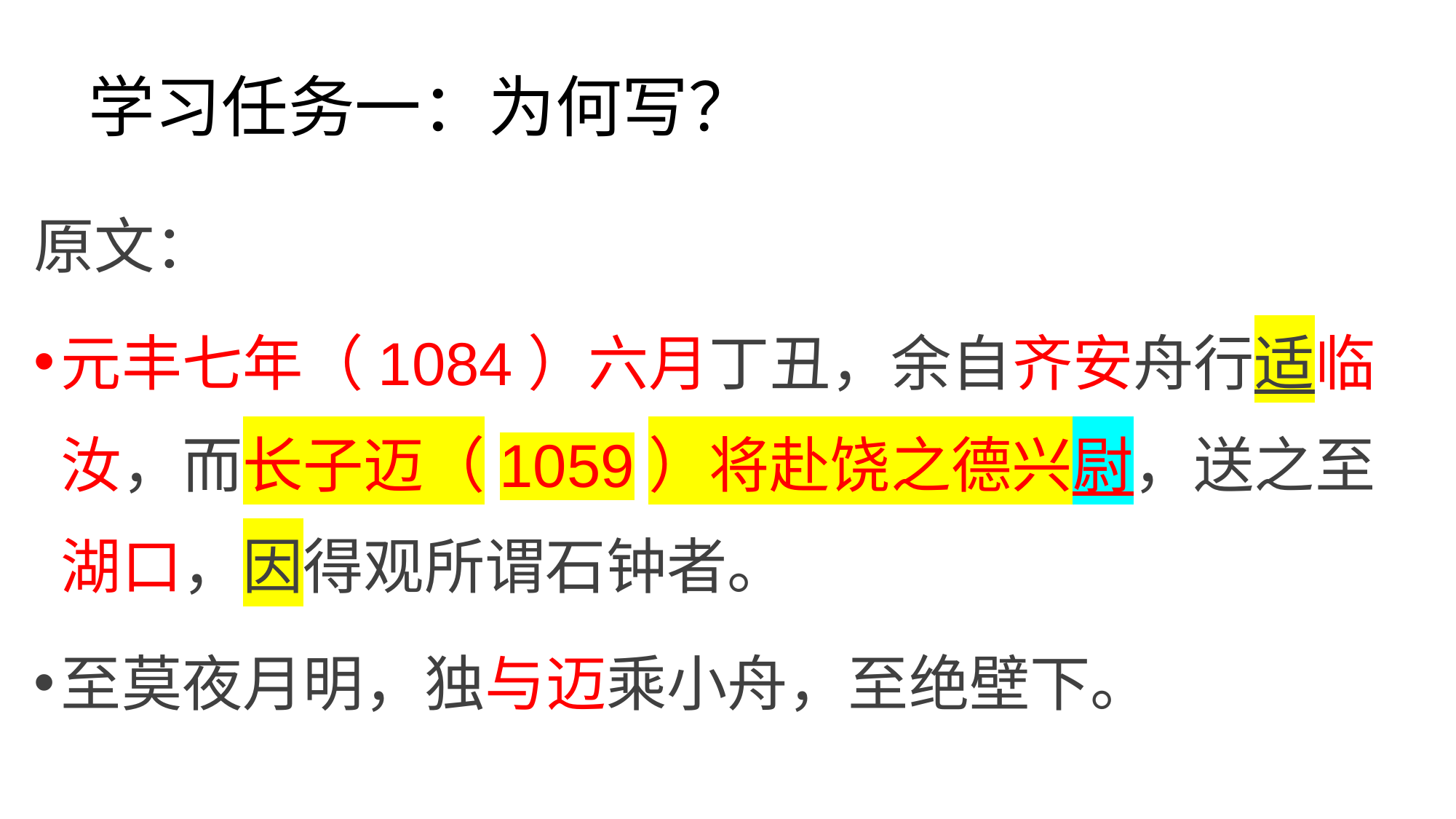

# 学习任务一：为何写？
原文：
元丰七年（1084）六月丁丑，余自齐安舟行适临汝，而长子迈（1059）将赴饶之德兴尉，送之至湖口，因得观所谓石钟者。
至莫夜月明，独与迈乘小舟，至绝壁下。